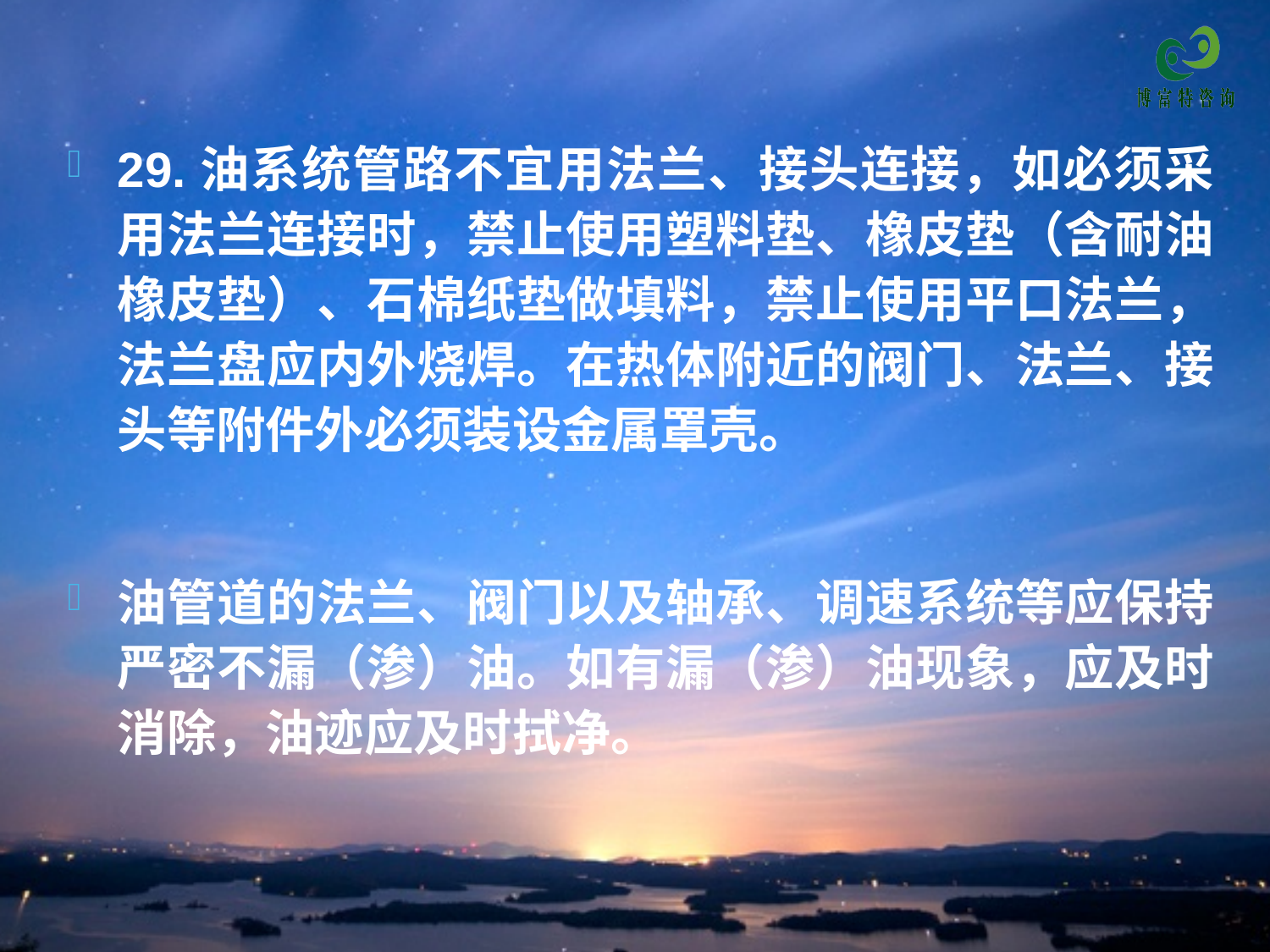

29.油系统管路不宜用法兰、接头连接，如必须采用法兰连接时，禁止使用塑料垫、橡皮垫（含耐油橡皮垫）、石棉纸垫做填料，禁止使用平口法兰，法兰盘应内外烧焊。在热体附近的阀门、法兰、接头等附件外必须装设金属罩壳。

油管道的法兰、阀门以及轴承、调速系统等应保持严密不漏（渗）油。如有漏（渗）油现象，应及时消除，油迹应及时拭净。